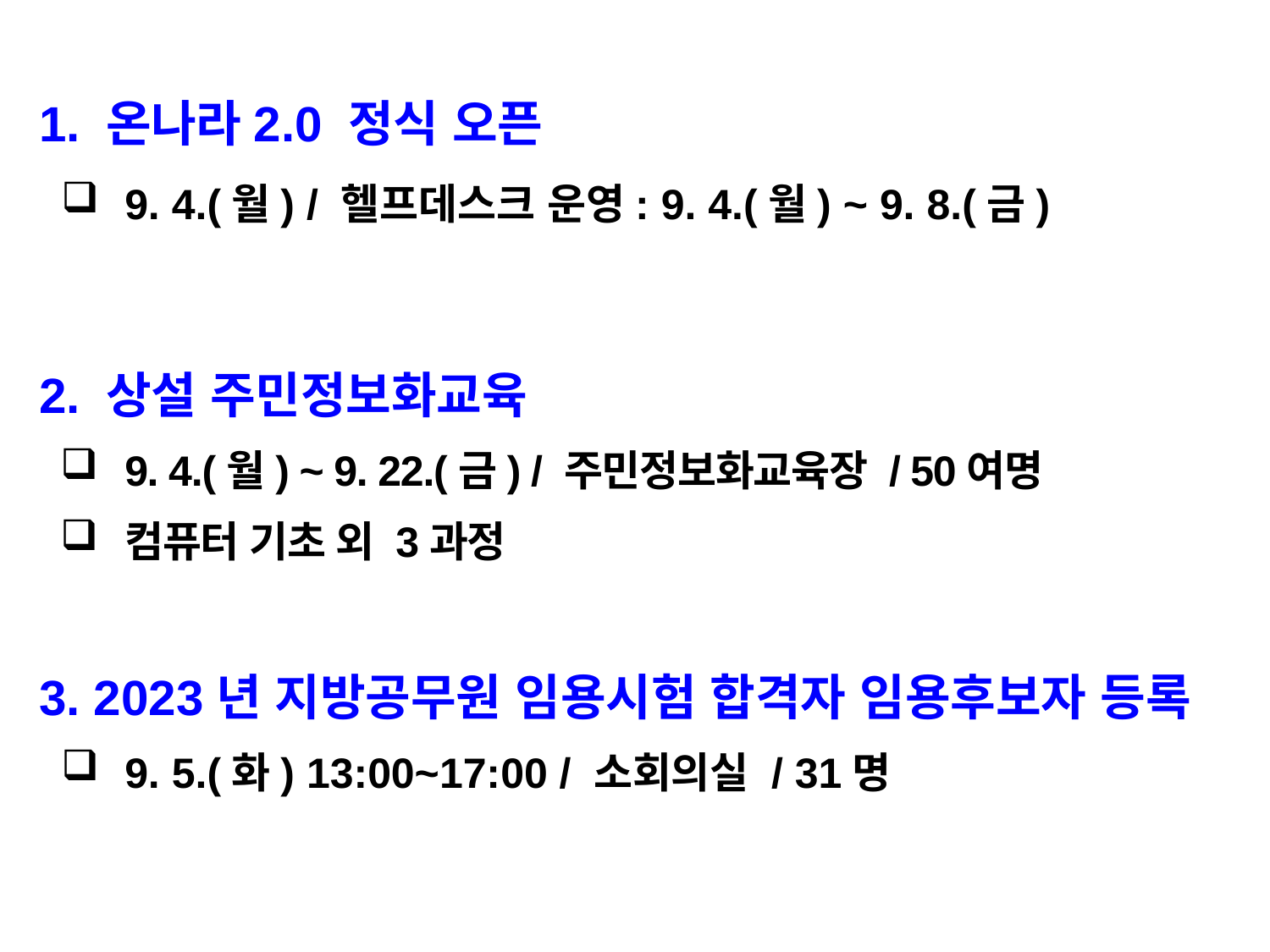

1. 온나라2.0 정식 오픈
9. 4.(월) / 헬프데스크 운영: 9. 4.(월) ~ 9. 8.(금)
   2. 상설 주민정보화교육
9. 4.(월) ~ 9. 22.(금) / 주민정보화교육장 / 50여명
컴퓨터 기초 외 3과정
   3. 2023년 지방공무원 임용시험 합격자 임용후보자 등록
9. 5.(화) 13:00~17:00 / 소회의실 / 31명